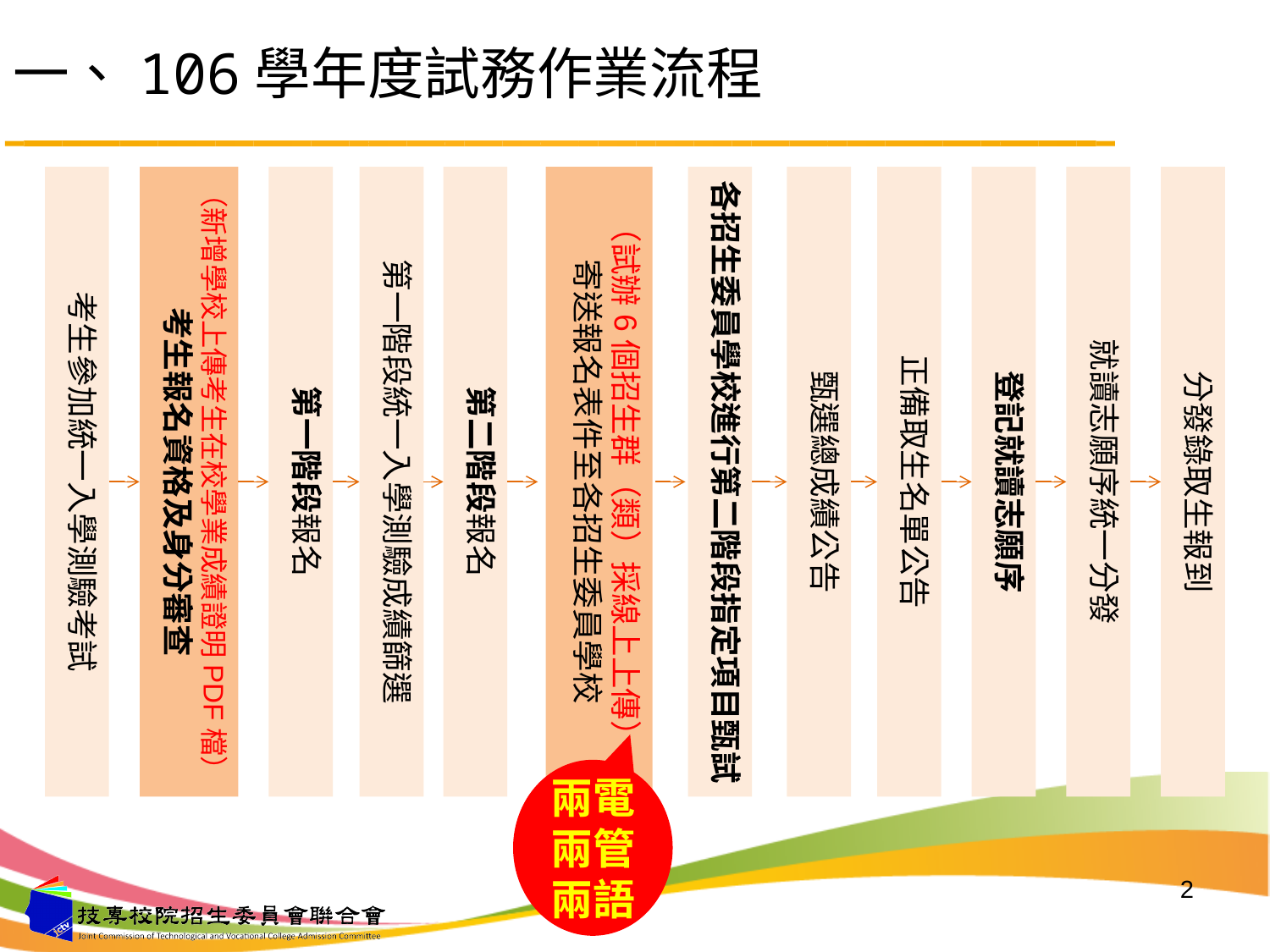

# 一、106學年度試務作業流程
考生參加統一入學測驗考試
（新增學校上傳考生在校學業成績證明PDF檔）
考生報名資格及身分審查
第一階段報名
第一階段統一入學測驗成績篩選
第二階段報名
（試辦6個招生群（類）採線上上傳）
寄送報名表件至各招生委員學校
各招生委員學校進行第二階段指定項目甄試
甄選總成績公告
正備取生名單公告
登記就讀志願序
就讀志願序統一分發
分發錄取生報到
兩電
兩管
兩語
2